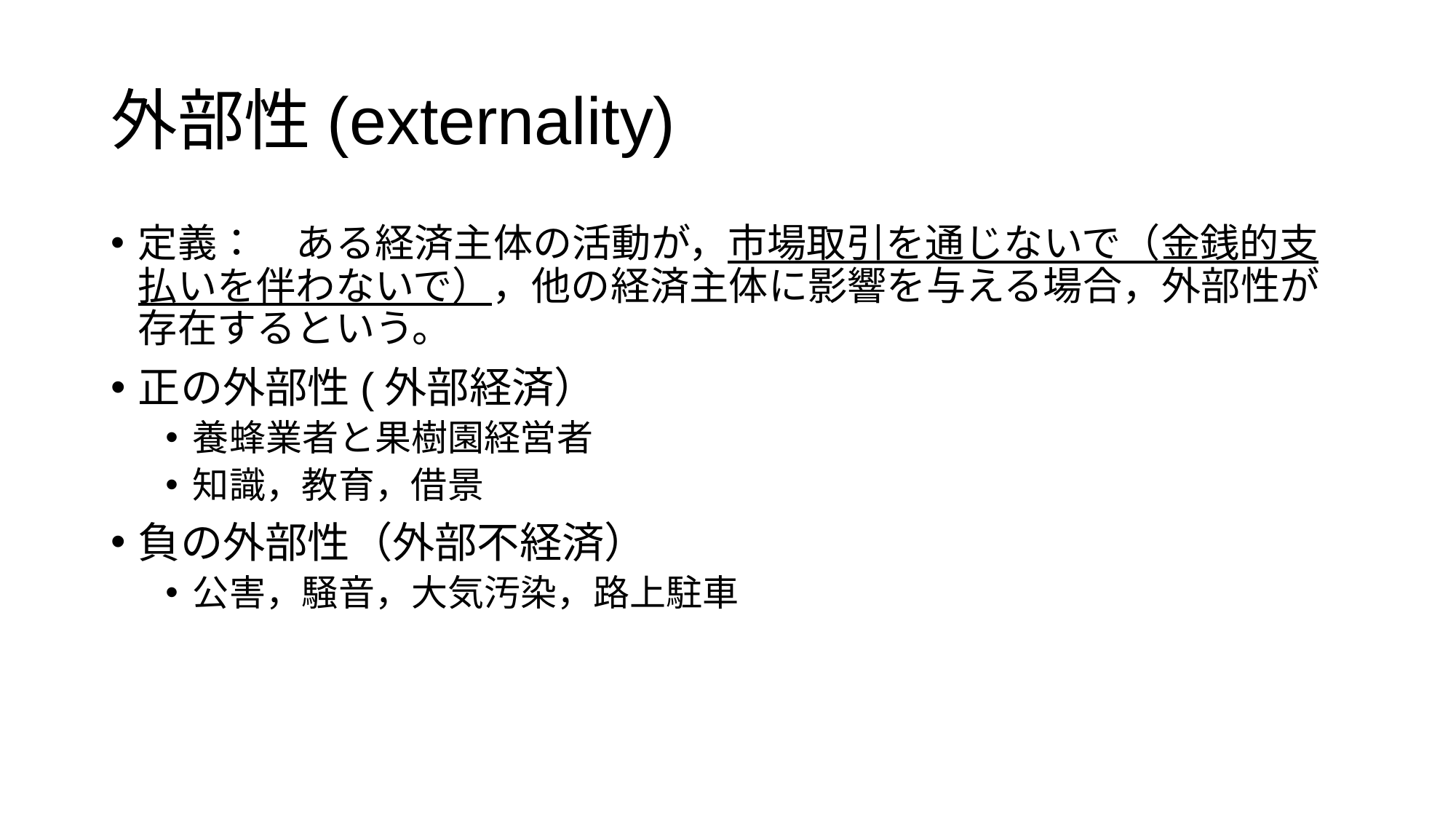

# 外部性(externality)
定義：　ある経済主体の活動が，市場取引を通じないで（金銭的支払いを伴わないで），他の経済主体に影響を与える場合，外部性が存在するという。
正の外部性(外部経済）
養蜂業者と果樹園経営者
知識，教育，借景
負の外部性（外部不経済）
公害，騒音，大気汚染，路上駐車